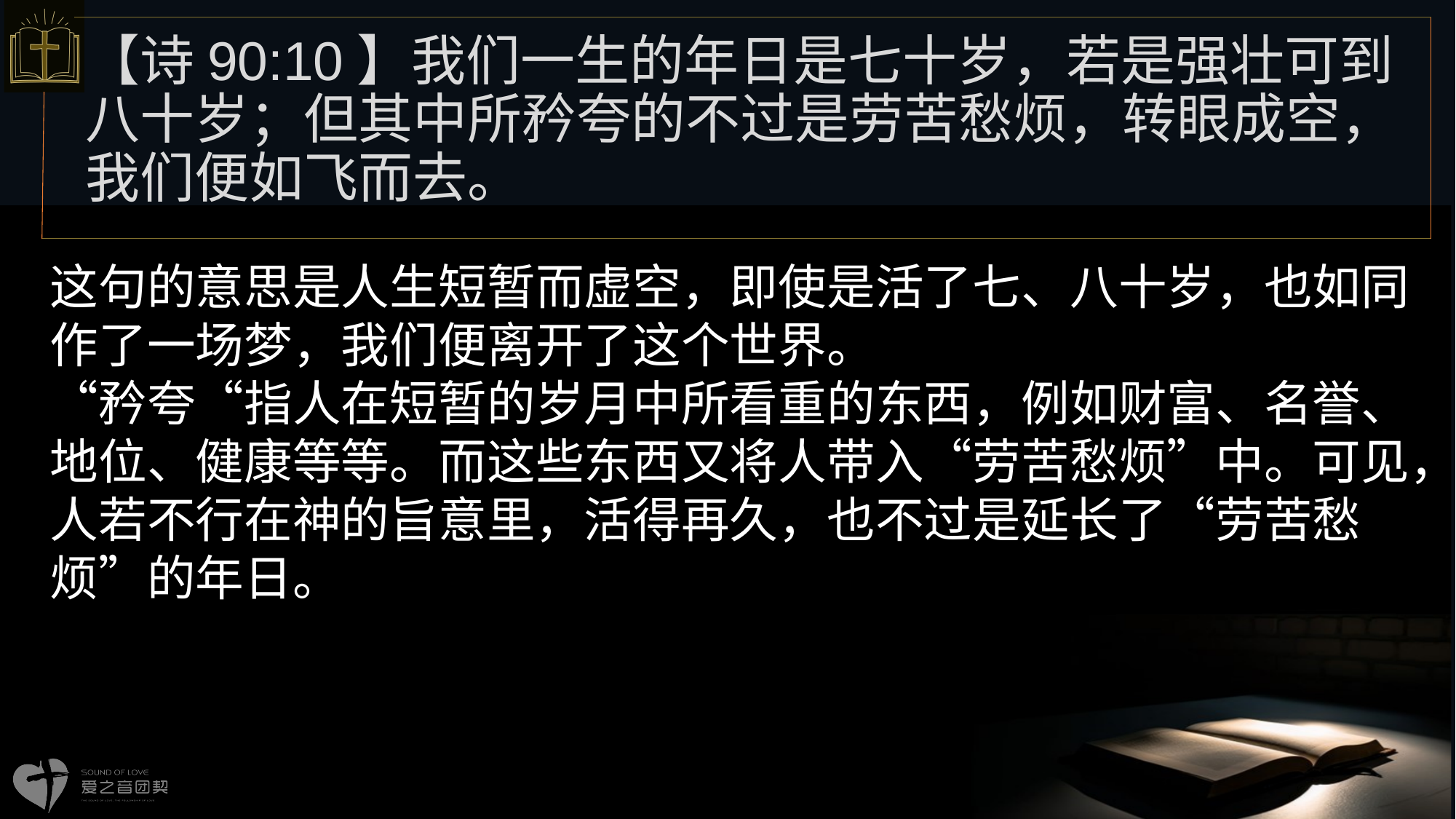

【诗90:10】我们一生的年日是七十岁，若是强壮可到八十岁；但其中所矜夸的不过是劳苦愁烦，转眼成空，我们便如飞而去。
# 这句的意思是人生短暂而虚空，即使是活了七、八十岁，也如同作了一场梦，我们便离开了这个世界。 “矜夸“指人在短暂的岁月中所看重的东西，例如财富、名誉、地位、健康等等。而这些东西又将人带入“劳苦愁烦”中。可见，人若不行在神的旨意里，活得再久，也不过是延长了“劳苦愁烦”的年日。